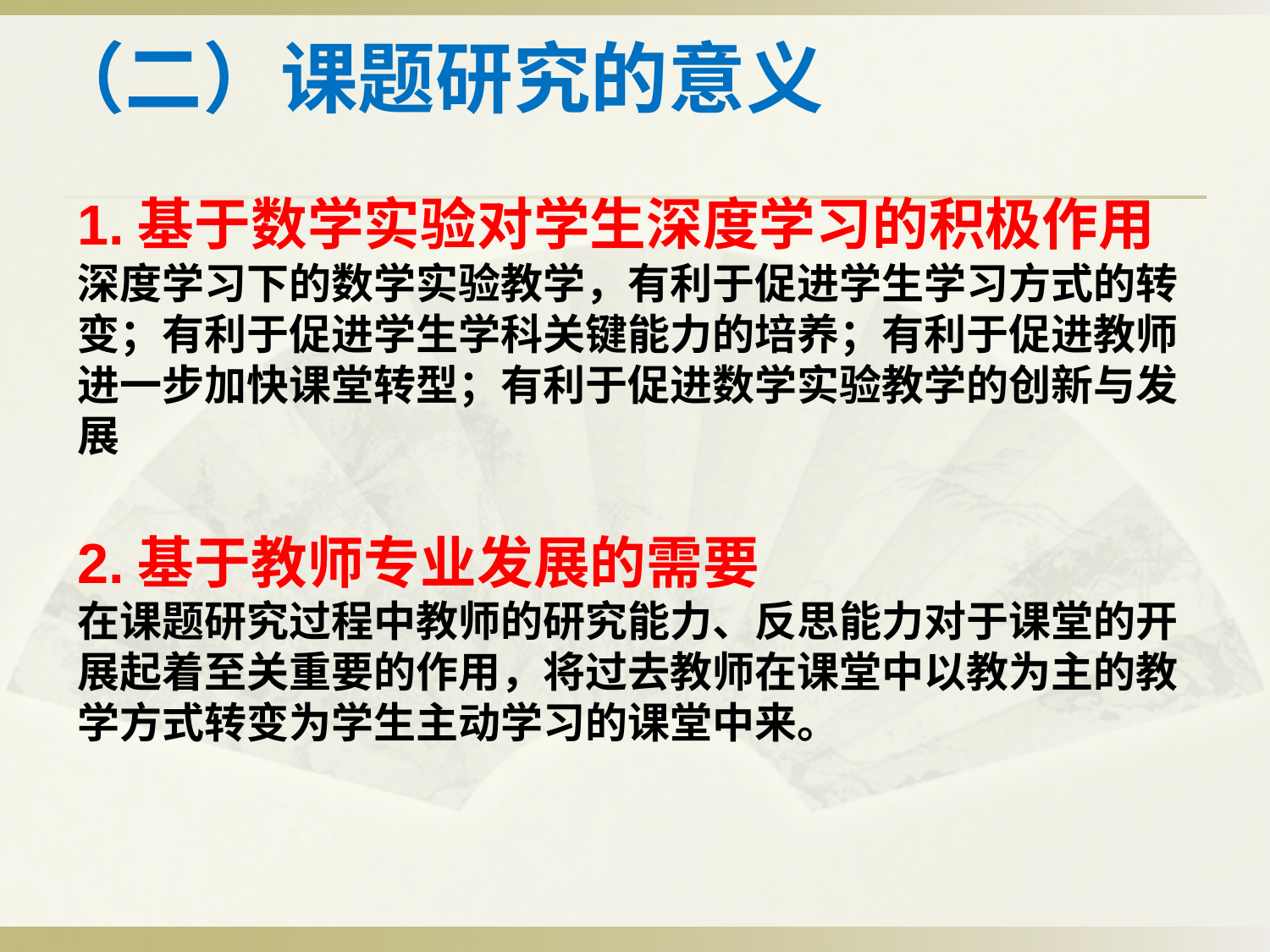

# （二）课题研究的意义
1.基于数学实验对学生深度学习的积极作用
深度学习下的数学实验教学，有利于促进学生学习方式的转变；有利于促进学生学科关键能力的培养；有利于促进教师进一步加快课堂转型；有利于促进数学实验教学的创新与发展

2.基于教师专业发展的需要
在课题研究过程中教师的研究能力、反思能力对于课堂的开展起着至关重要的作用，将过去教师在课堂中以教为主的教学方式转变为学生主动学习的课堂中来。